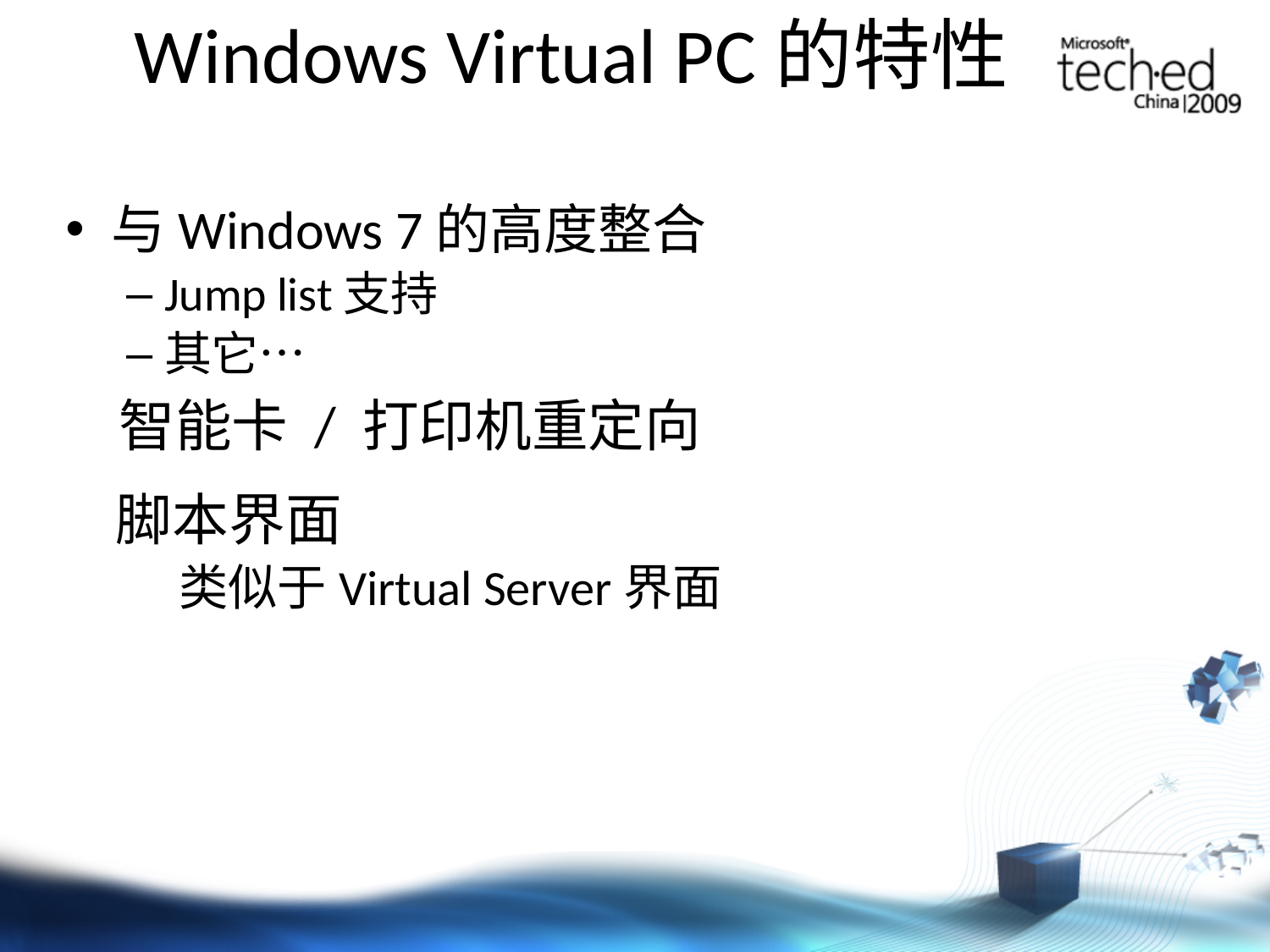

# Windows Virtual PC的特性
与Windows 7的高度整合
Jump list支持
其它…
智能卡 / 打印机重定向

脚本界面
类似于Virtual Server界面